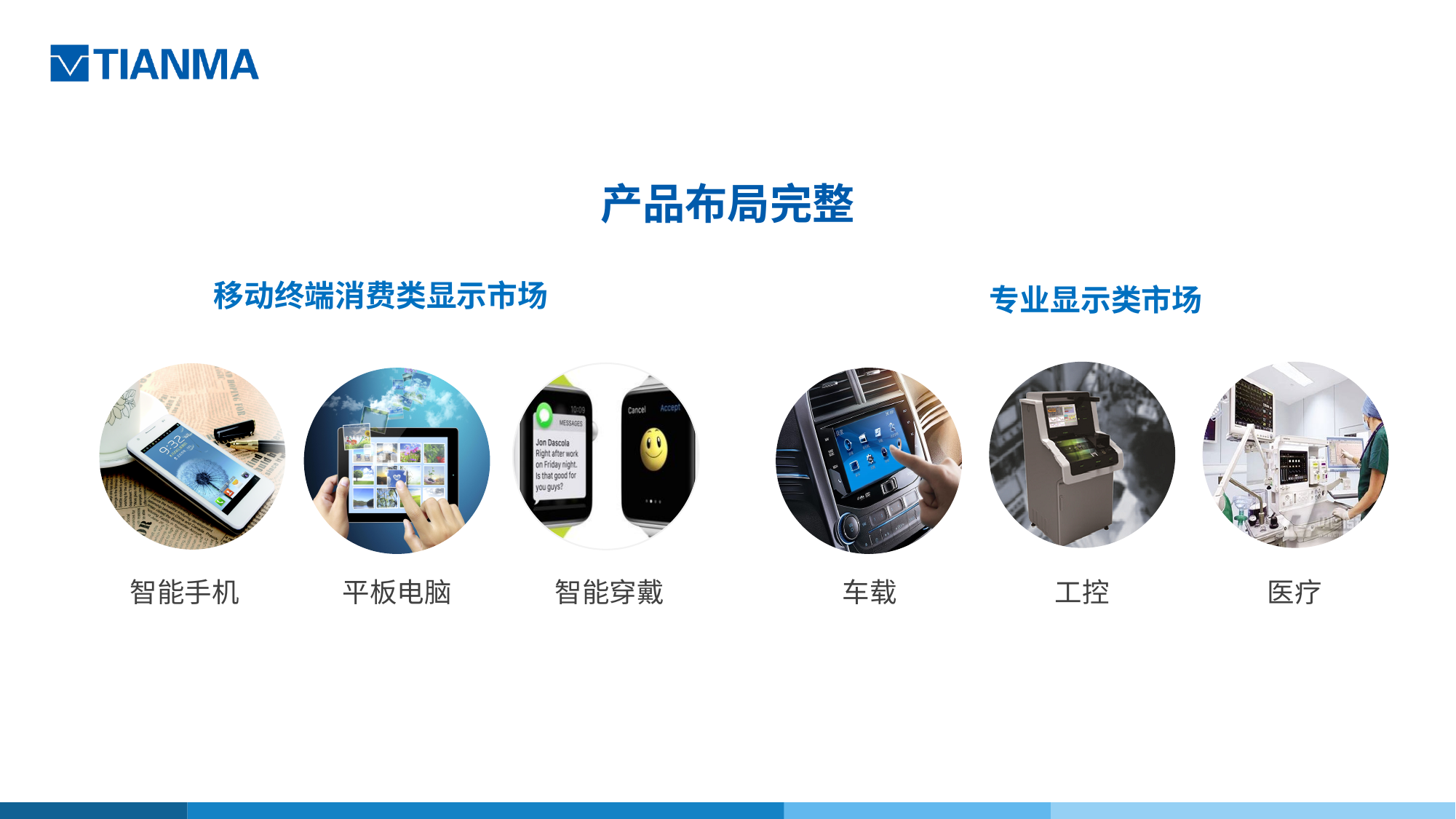

产品布局完整
移动终端消费类显示市场
专业显示类市场

智能手机
平板电脑
智能穿戴
车载
工控
医疗